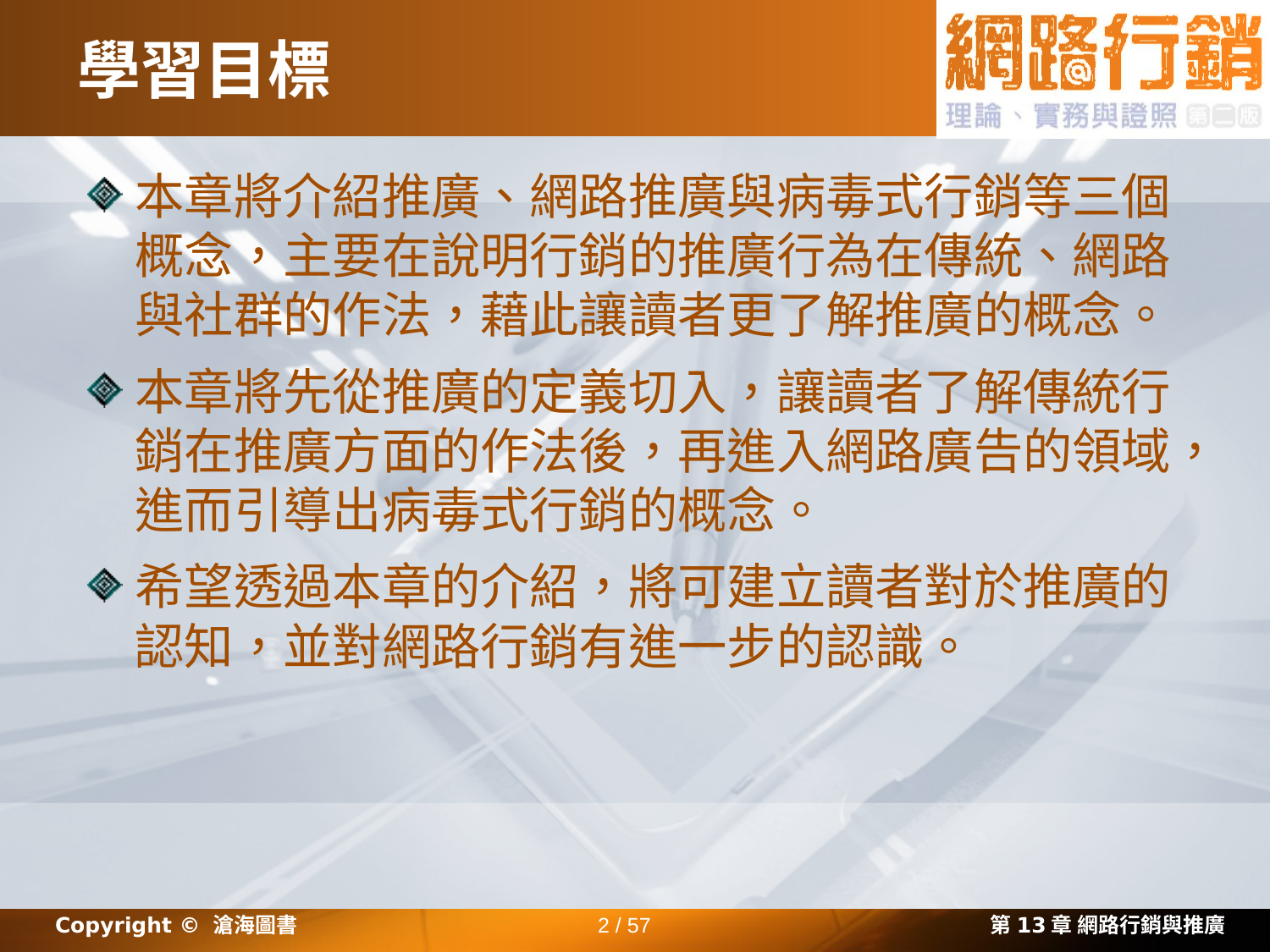

# 學習目標
本章將介紹推廣、網路推廣與病毒式行銷等三個概念，主要在說明行銷的推廣行為在傳統、網路與社群的作法，藉此讓讀者更了解推廣的概念。
本章將先從推廣的定義切入，讓讀者了解傳統行銷在推廣方面的作法後，再進入網路廣告的領域，進而引導出病毒式行銷的概念。
希望透過本章的介紹，將可建立讀者對於推廣的認知，並對網路行銷有進一步的認識。
Copyright © 滄海圖書
2 / 57
第13章 網路行銷與推廣